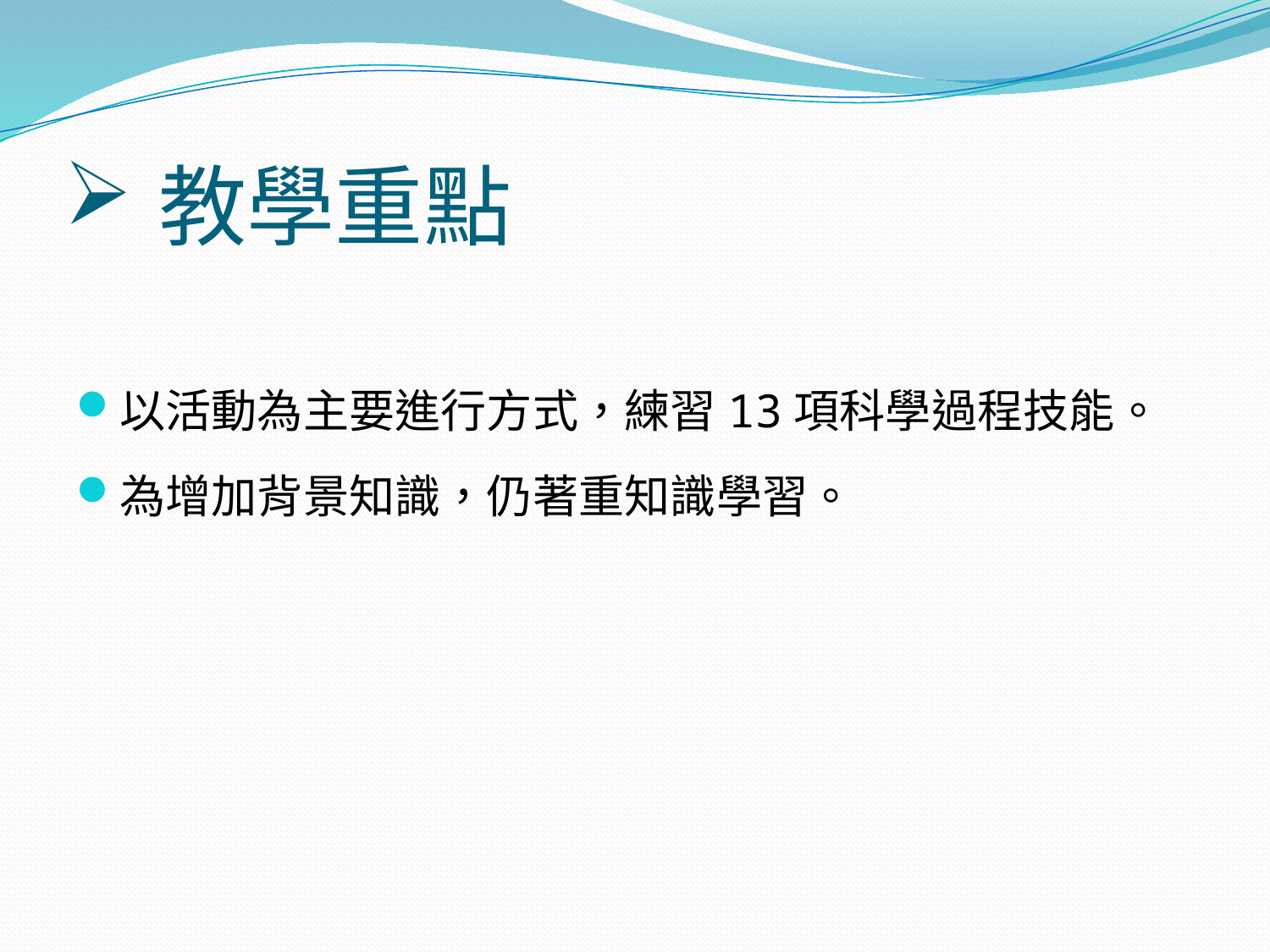

# 教學重點
以活動為主要進行方式，練習13項科學過程技能。
為增加背景知識，仍著重知識學習。